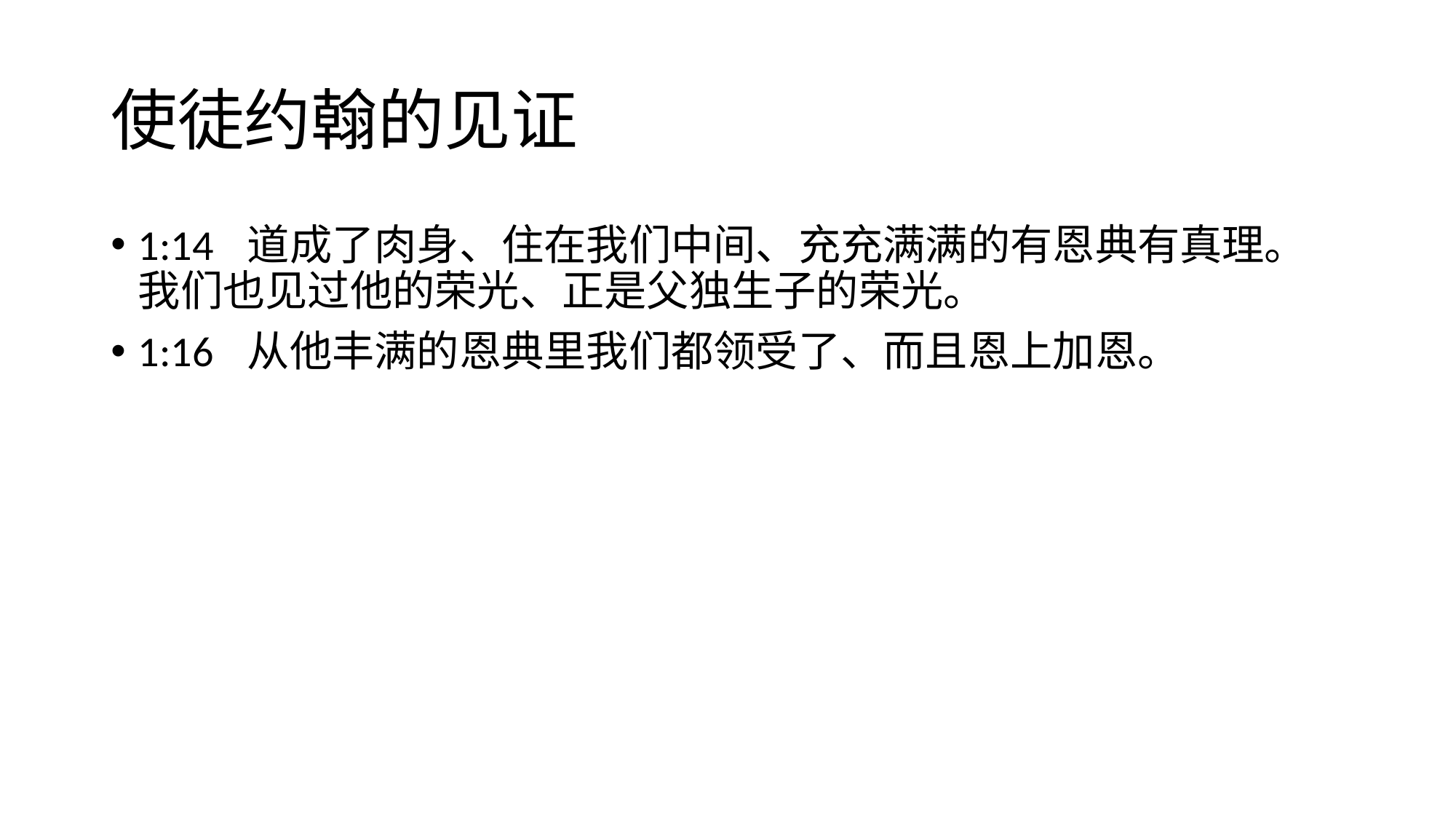

# 使徒约翰的见证
1:14	道成了肉身、住在我们中间、充充满满的有恩典有真理。我们也见过他的荣光、正是父独生子的荣光。
1:16	从他丰满的恩典里我们都领受了、而且恩上加恩。